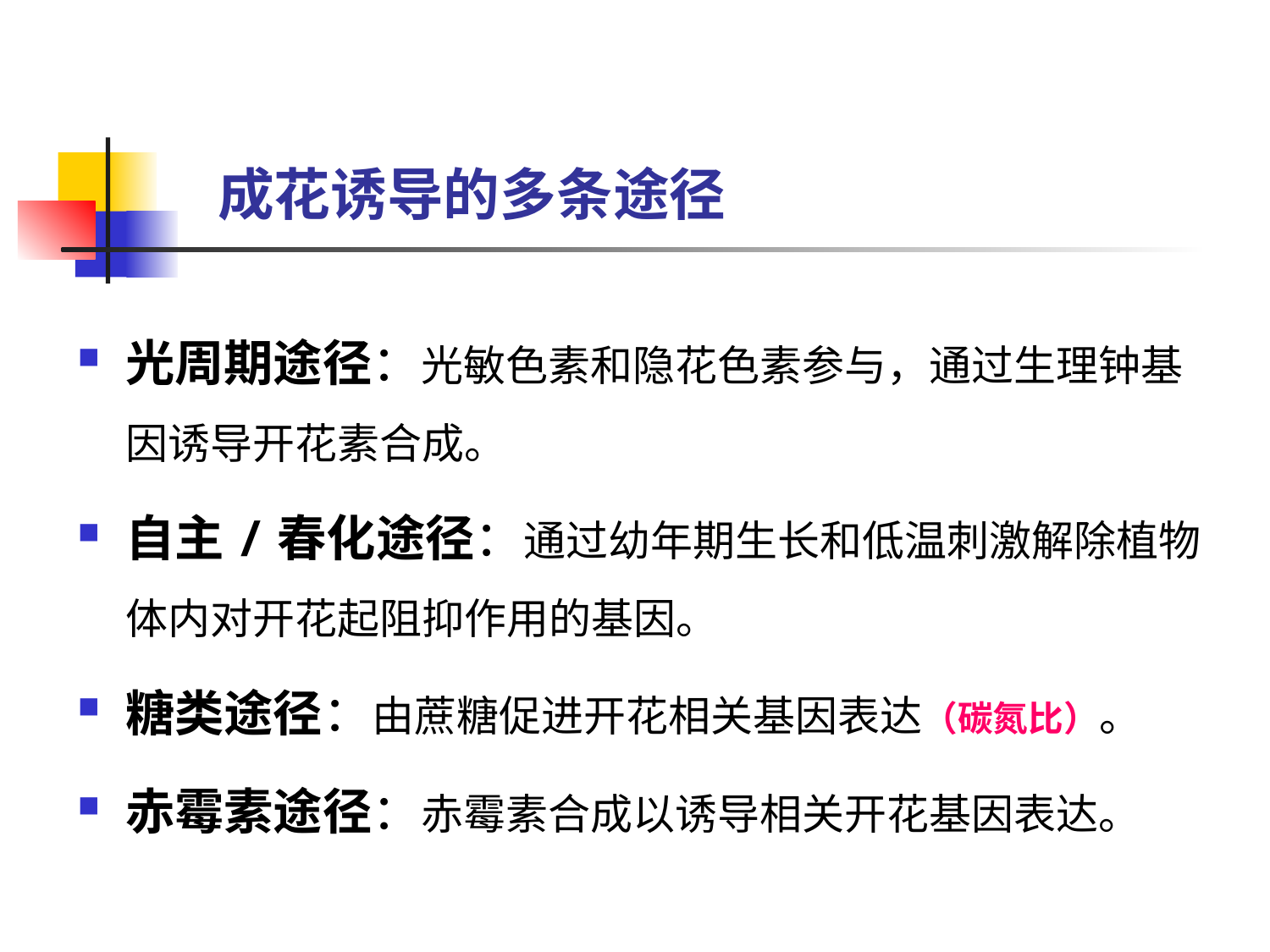

# 成花诱导的多条途径
光周期途径：光敏色素和隐花色素参与，通过生理钟基因诱导开花素合成。
自主/春化途径：通过幼年期生长和低温刺激解除植物体内对开花起阻抑作用的基因。
糖类途径：由蔗糖促进开花相关基因表达（碳氮比）。
赤霉素途径：赤霉素合成以诱导相关开花基因表达。